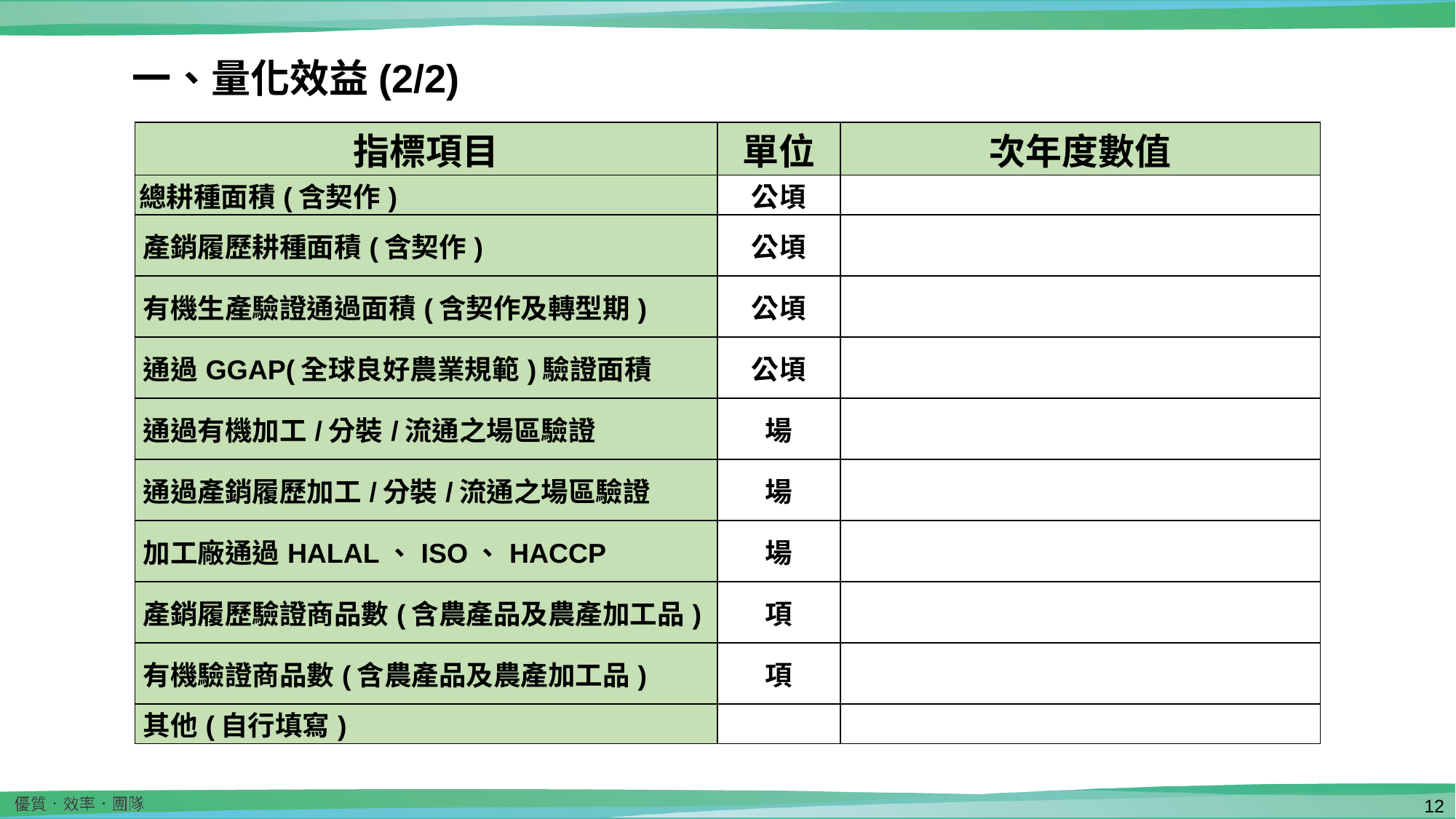

一、量化效益(2/2)
| 指標項目 | 單位 | 次年度數值 |
| --- | --- | --- |
| 總耕種面積(含契作) | 公頃 |  |
| 產銷履歷耕種面積(含契作) | 公頃 |  |
| 有機生產驗證通過面積(含契作及轉型期) | 公頃 |  |
| 通過GGAP(全球良好農業規範)驗證面積 | 公頃 |  |
| 通過有機加工/分裝/流通之場區驗證 | 場 |  |
| 通過產銷履歷加工/分裝/流通之場區驗證 | 場 |  |
| 加工廠通過HALAL、ISO、HACCP | 場 |  |
| 產銷履歷驗證商品數(含農產品及農產加工品) | 項 |  |
| 有機驗證商品數(含農產品及農產加工品) | 項 |  |
| 其他(自行填寫) |  |  |
12